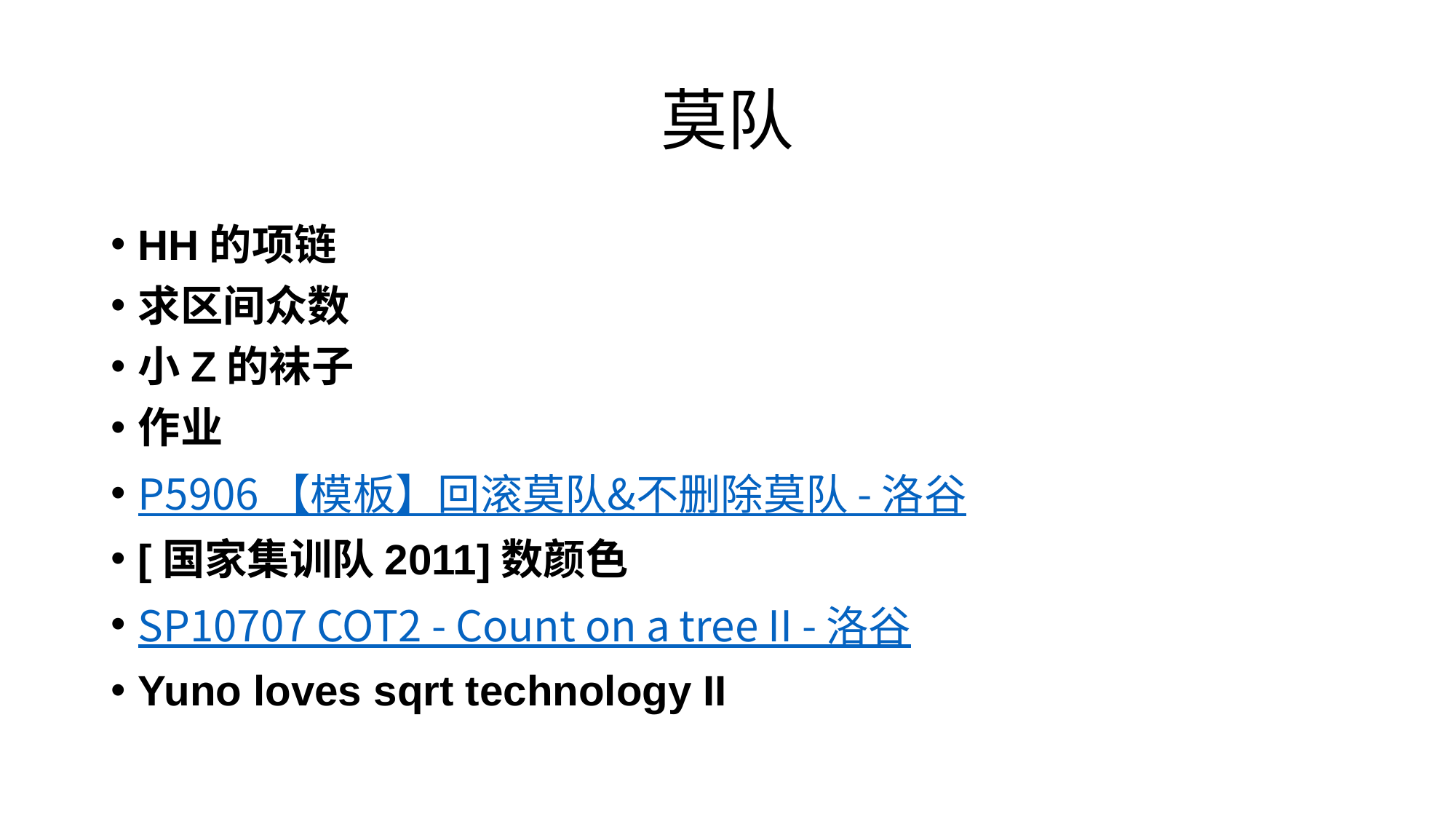

# 莫队
HH的项链
求区间众数
小Z的袜子
作业
P5906 【模板】回滚莫队&不删除莫队 - 洛谷
[国家集训队2011]数颜色
SP10707 COT2 - Count on a tree II - 洛谷
Yuno loves sqrt technology II